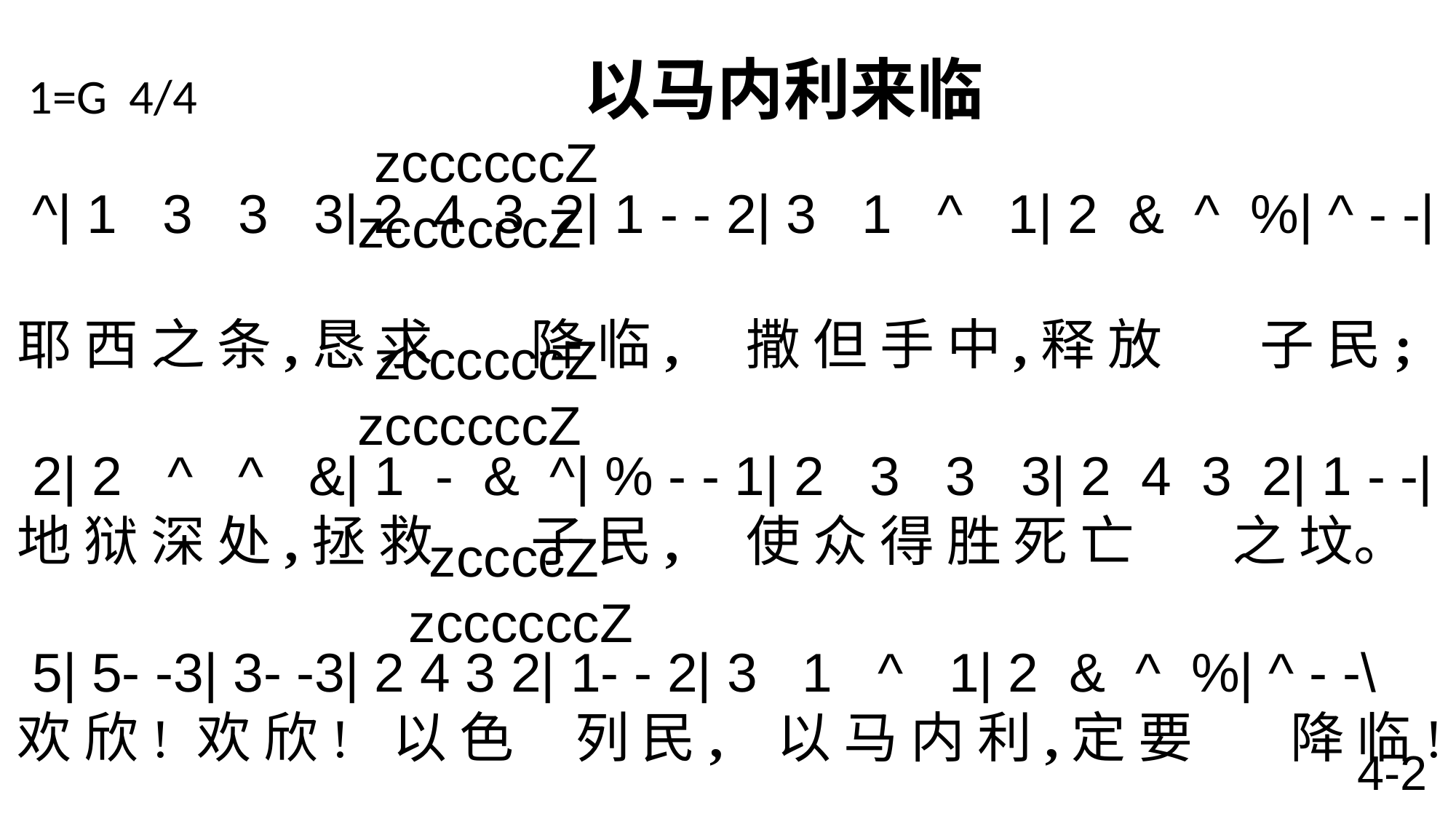

# 1=G  4/4                                  以马内利来临
  zccccccZ                                         zccccccZ
 ^| 1   3   3   3| 2  4  3  2| 1 - - 2| 3   1   ^   1| 2  &  ^  %| ^ - -|
耶 西 之 条,恳 求        降 临,    撒 但 手 中,释 放        子 民;

 2| 2   ^   ^   &| 1  -  &  ^| % - - 1| 2   3   3   3| 2  4  3  2| 1 - -|
地 狱 深 处,拯 救        子 民,    使 众 得 胜 死 亡        之 坟。

 5| 5- -3| 3- -3| 2 4 3 2| 1- - 2| 3   1   ^   1| 2  &  ^  %| ^ - -\
欢 欣!  欢 欣!  以 色     列 民,   以 马 内 利,定 要        降 临!
  zccccccZ                                         zccccccZ
   zccccZ                                       zccccccZ
4-2